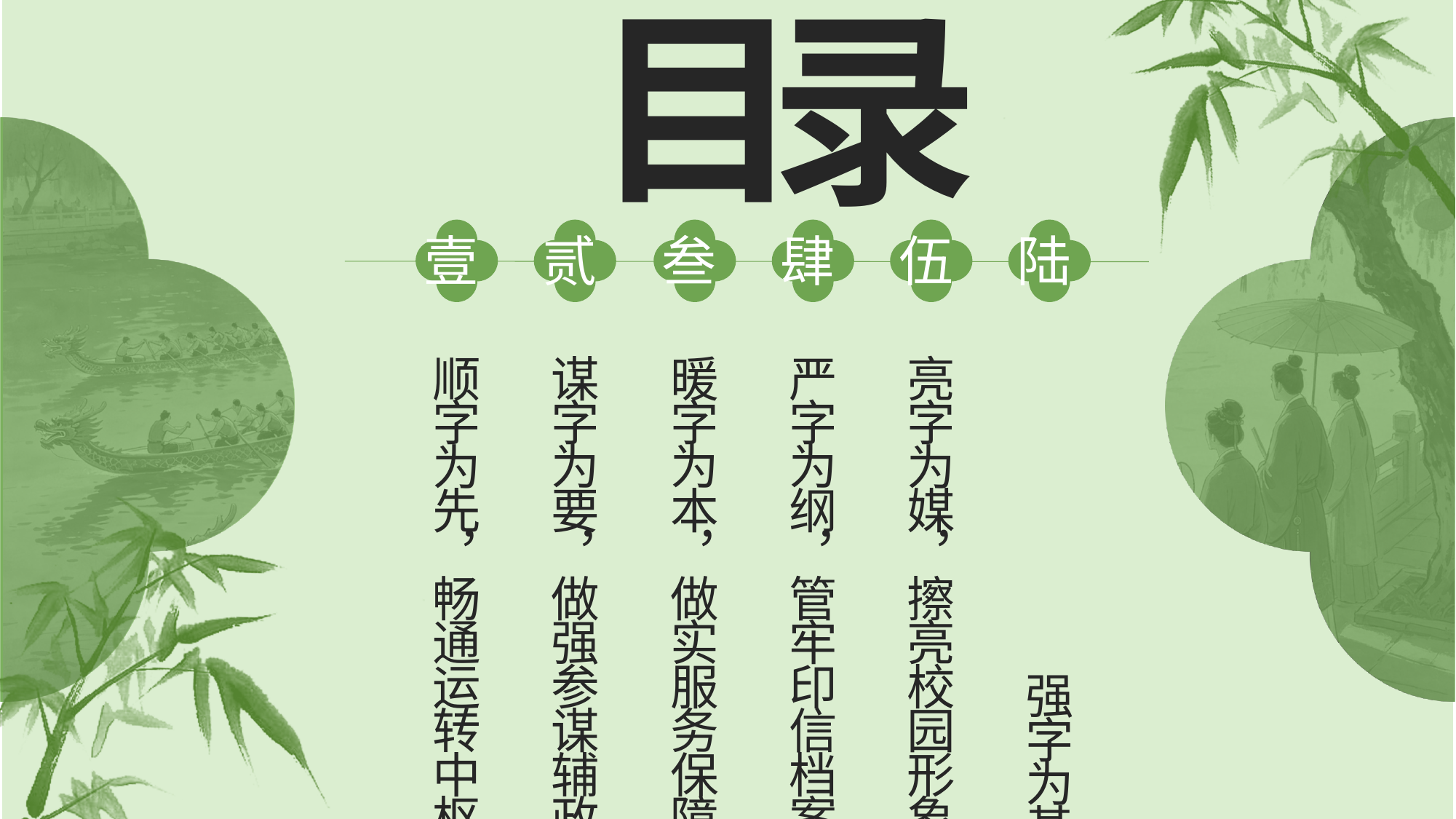

目
录

壹
贰
叁
肆
伍
陆
顺字为先，畅通运转中枢
谋字为要，做强参谋辅政
暖字为本，做实服务保障
严字为纲，管牢印信档案
亮字为媒，擦亮校园形象
强字为基，锻造过硬队伍